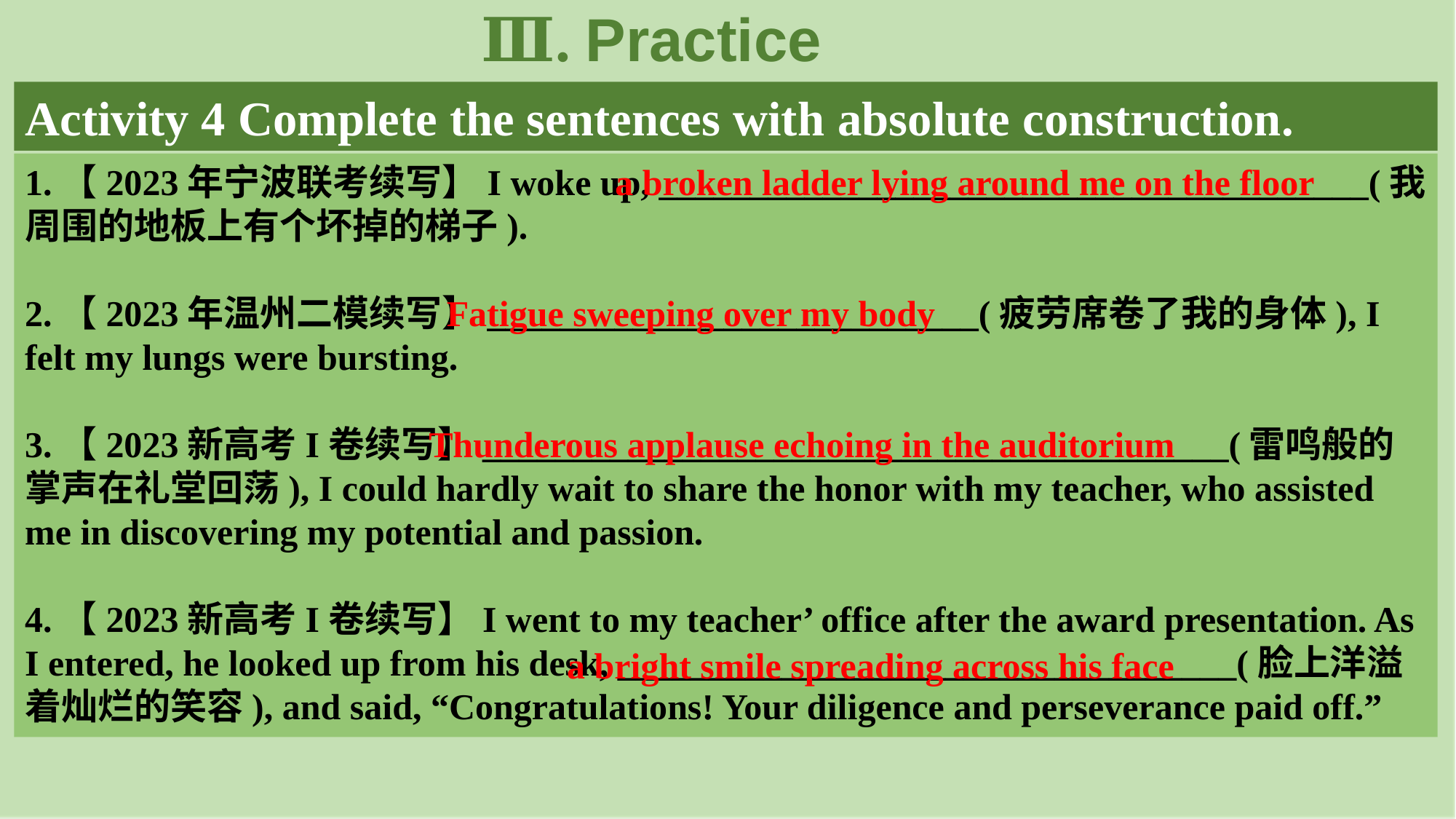

Ⅲ. Practice
Activity 4 Complete the sentences with absolute construction.
1.【2023年宁波联考续写】I woke up, _______________________________________(我周围的地板上有个坏掉的梯子).

2.【2023年温州二模续写】___________________________(疲劳席卷了我的身体), I felt my lungs were bursting.

3.【2023新高考I卷续写】_________________________________________(雷鸣般的掌声在礼堂回荡), I could hardly wait to share the honor with my teacher, who assisted me in discovering my potential and passion.

4.【2023新高考I卷续写】I went to my teacher’ office after the award presentation. As I entered, he looked up from his desk, __________________________________(脸上洋溢着灿烂的笑容), and said, “Congratulations! Your diligence and perseverance paid off.”
a broken ladder lying around me on the floor
Fatigue sweeping over my body
Thunderous applause echoing in the auditorium
a bright smile spreading across his face